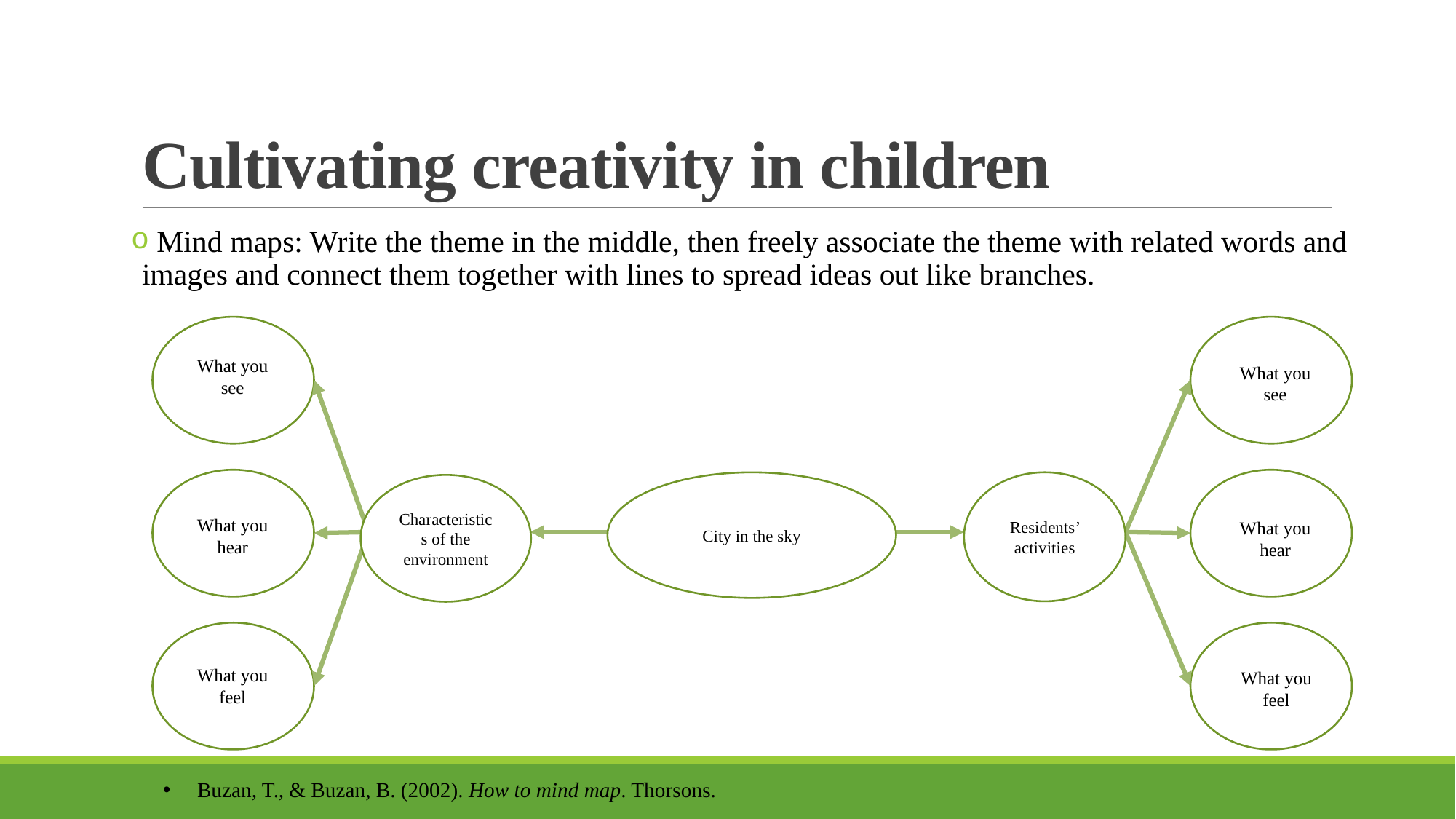

# Cultivating creativity in children
 Mind maps: Write the theme in the middle, then freely associate the theme with related words and images and connect them together with lines to spread ideas out like branches.
所見
所見
What you see
What you see
所聞
所聞
City in the sky
Residents’ activities
Characteristics of the environment
What you hear
What you hear
所感
所感
What you feel
What you feel
Buzan, T., & Buzan, B. (2002). How to mind map. Thorsons.